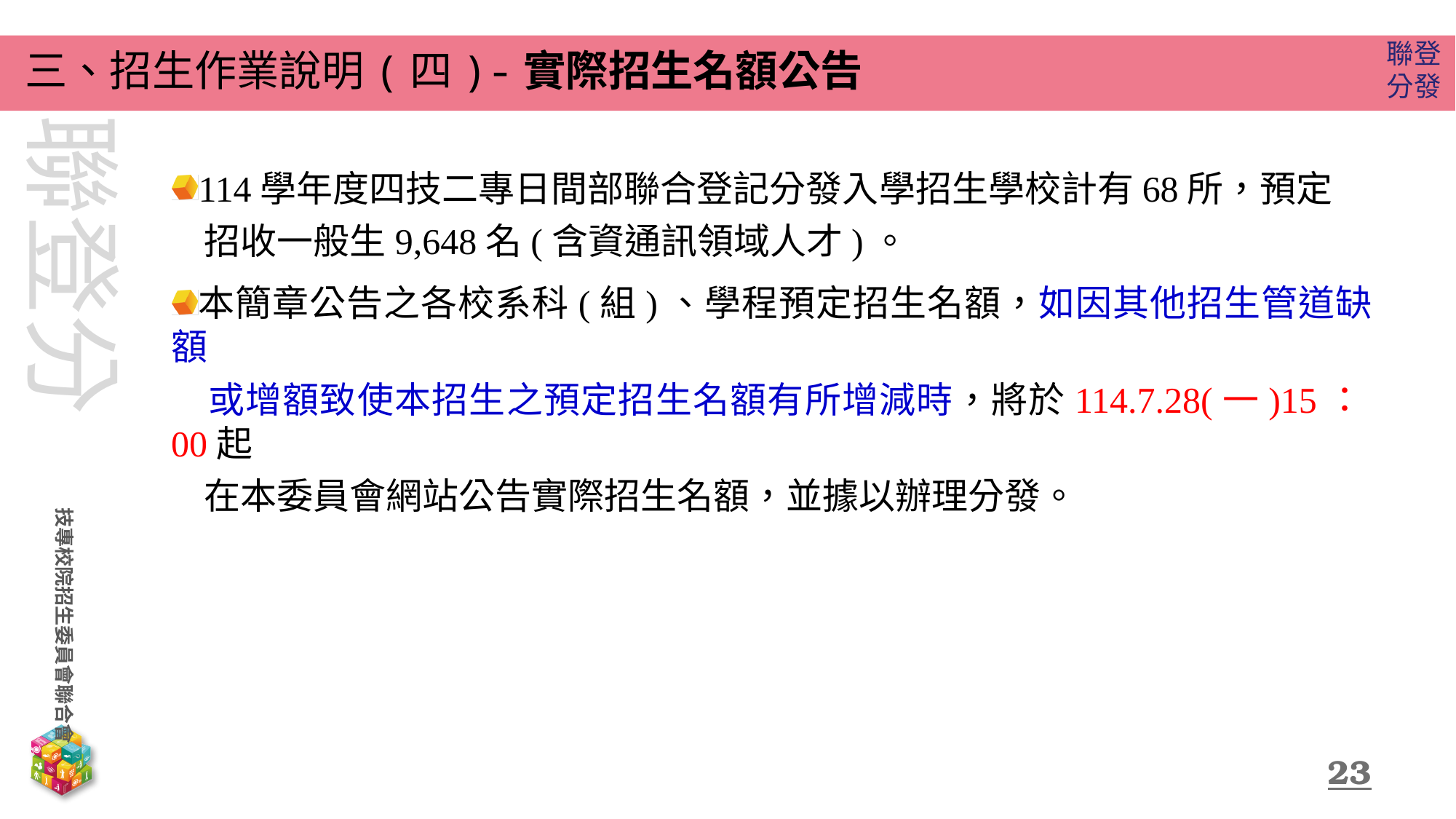

三、招生作業說明(四)-實際招生名額公告
114學年度四技二專日間部聯合登記分發入學招生學校計有68所，預定
   招收一般生9,648名(含資通訊領域人才)。
本簡章公告之各校系科(組)、學程預定招生名額，如因其他招生管道缺額
   或增額致使本招生之預定招生名額有所增減時，將於114.7.28(一)15：00起
   在本委員會網站公告實際招生名額，並據以辦理分發。

23